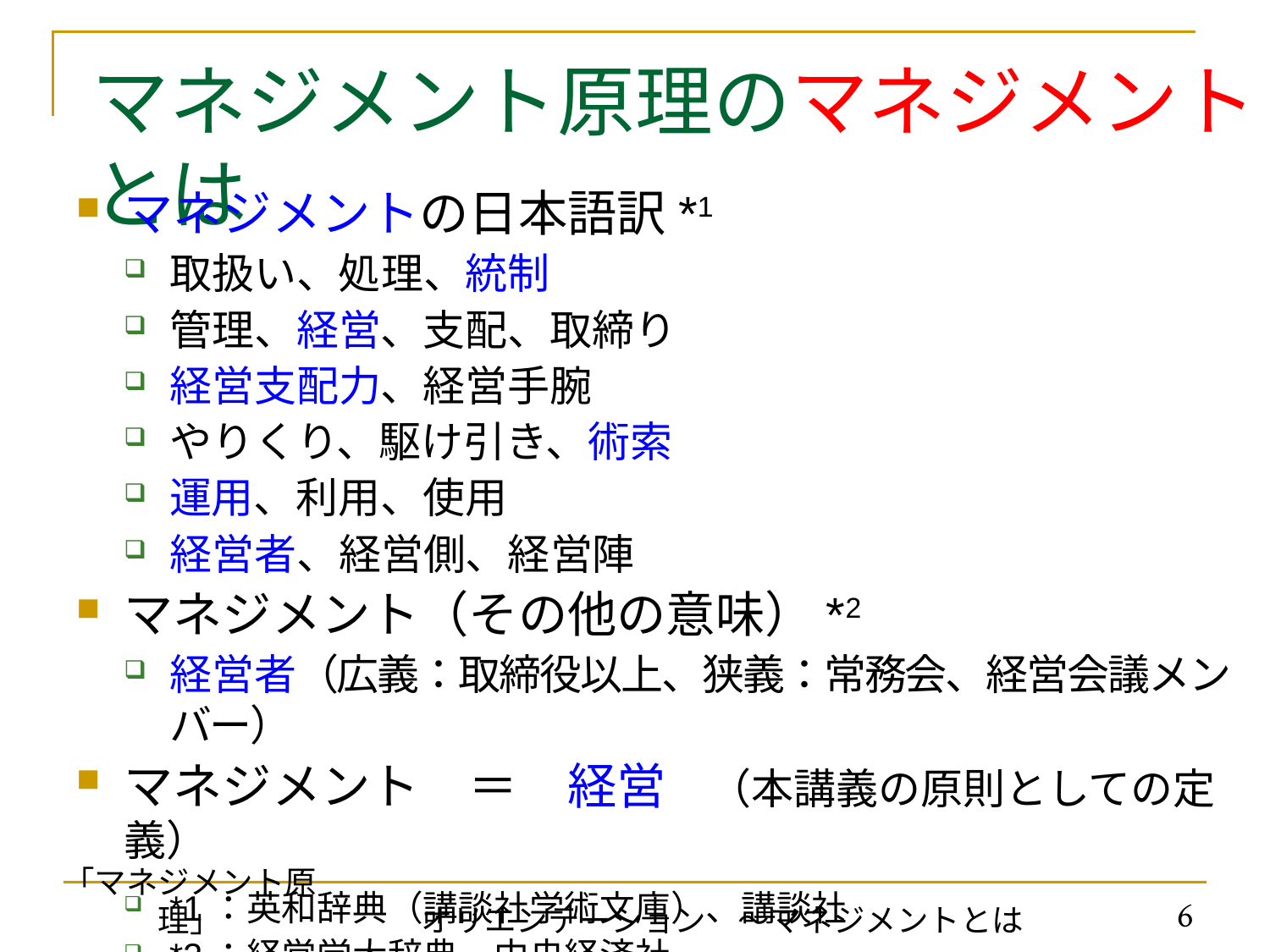

# マネジメント原理のマネジメントとは
マネジメントの日本語訳*1
取扱い、処理、統制
管理、経営、支配、取締り
経営支配力、経営手腕
やりくり、駆け引き、術索
運用、利用、使用
経営者、経営側、経営陣
マネジメント（その他の意味）*2
経営者（広義：取締役以上、狭義：常務会、経営会議メンバー）
マネジメント　＝　経営　（本講義の原則としての定義）
*1：英和辞典（講談社学術文庫）、講談社
*2：経営学大辞典、中央経済社
「マネジメント原理」
オリエンテーション　～マネジメントとは
6